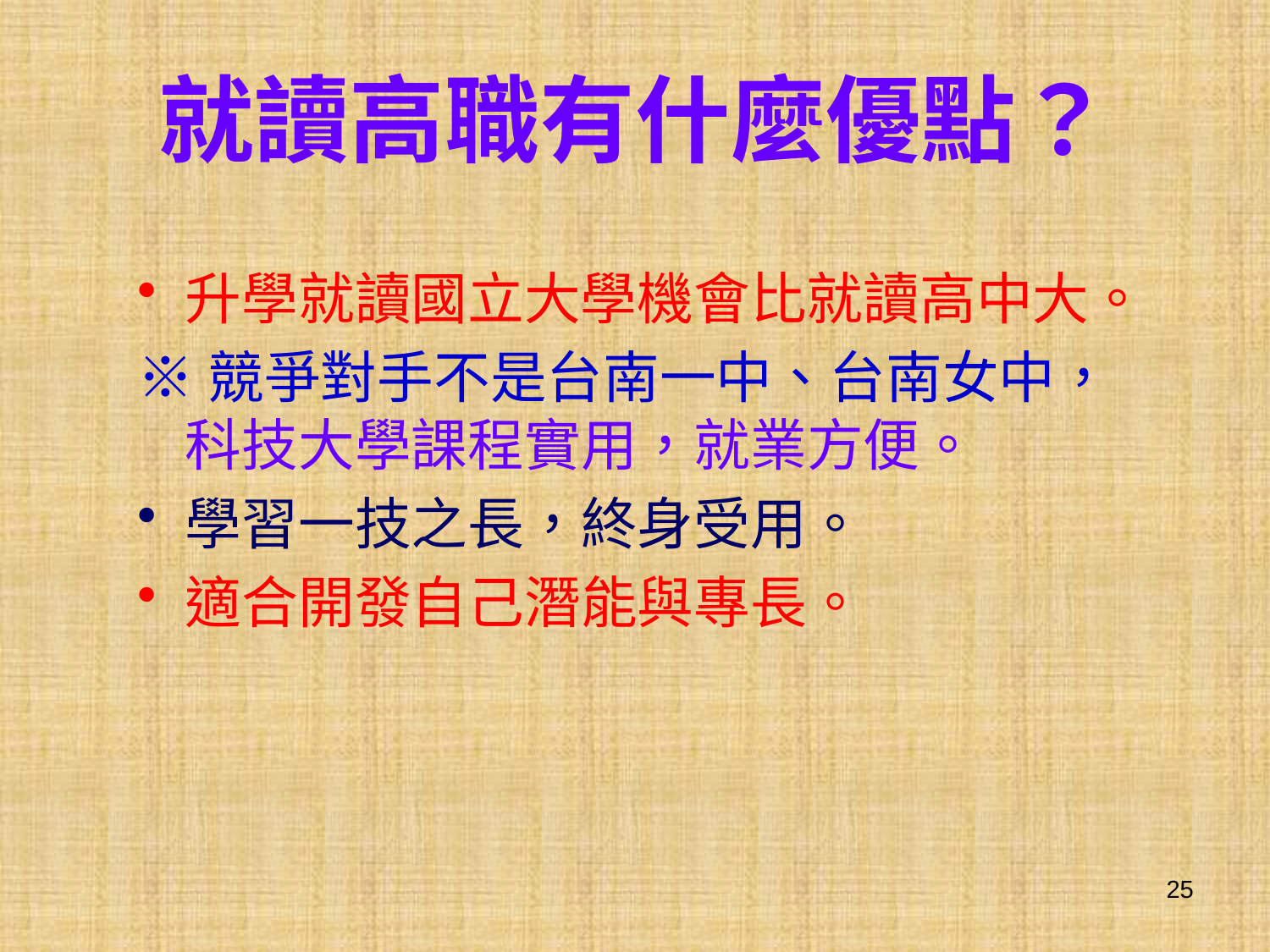

# 就讀高職有什麼優點？
升學就讀國立大學機會比就讀高中大。
※競爭對手不是台南一中、台南女中，科技大學課程實用，就業方便。
學習一技之長，終身受用。
適合開發自己潛能與專長。
25